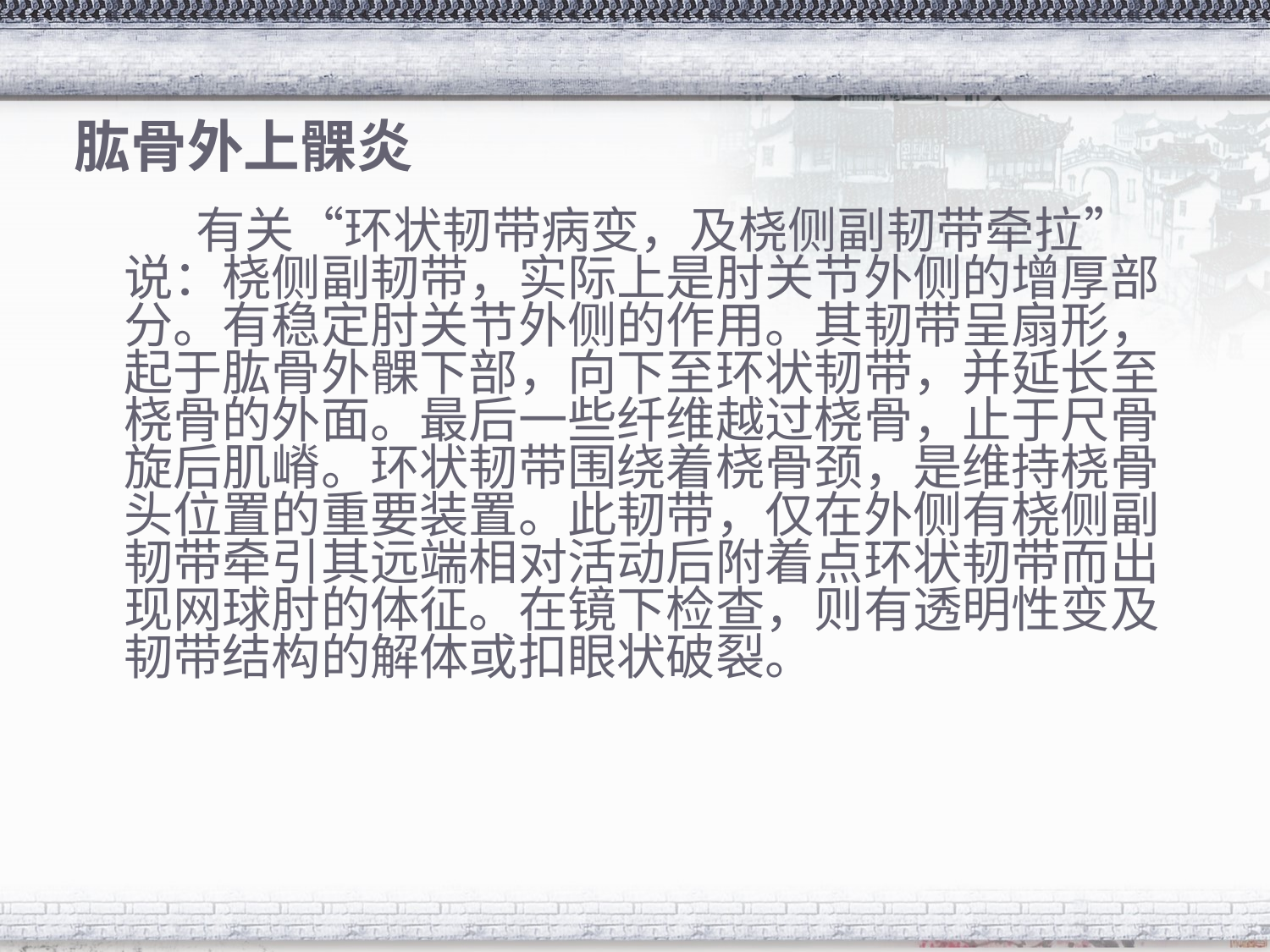

# 肱骨外上髁炎
          有关“环状韧带病变，及桡侧副韧带牵拉”说：桡侧副韧带，实际上是肘关节外侧的增厚部分。有稳定肘关节外侧的作用。其韧带呈扇形，起于肱骨外髁下部，向下至环状韧带，并延长至桡骨的外面。最后一些纤维越过桡骨，止于尺骨旋后肌嵴。环状韧带围绕着桡骨颈，是维持桡骨头位置的重要装置。此韧带，仅在外侧有桡侧副韧带牵引其远端相对活动后附着点环状韧带而出现网球肘的体征。在镜下检查，则有透明性变及韧带结构的解体或扣眼状破裂。